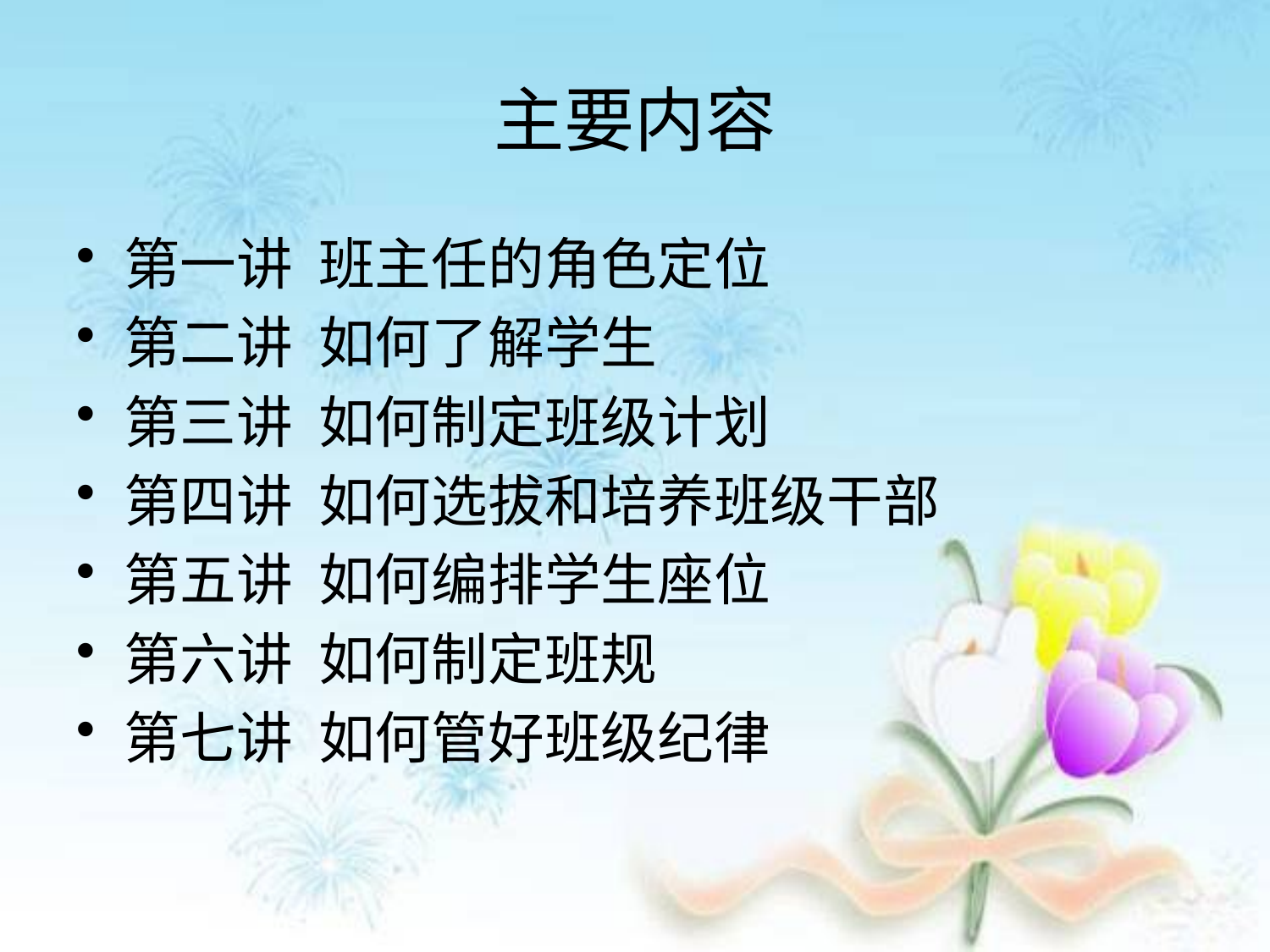

# 主要内容
第一讲  班主任的角色定位
第二讲  如何了解学生
第三讲  如何制定班级计划
第四讲  如何选拔和培养班级干部
第五讲  如何编排学生座位
第六讲  如何制定班规
第七讲  如何管好班级纪律